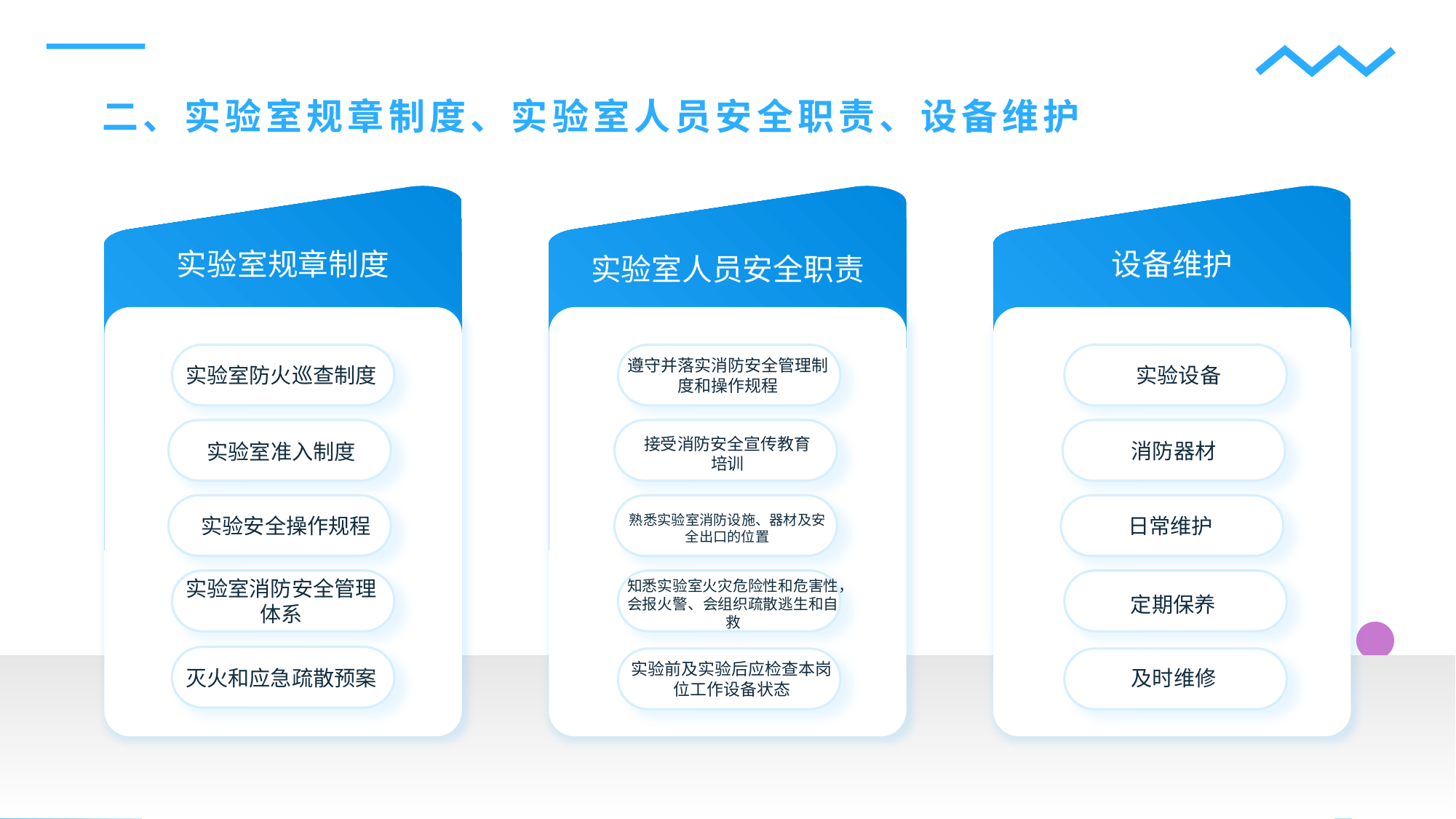

二、实验室规章制度、实验室人员安全职责、设备维护

实验室规章制度
设备维护
实验室人员安全职责

遵守并落实消防安全管理制度和操作规程

实验室防火巡查制度
 实验设备

消防器材
接受消防安全宣传教育
培训
实验室准入制度

 日常维护
熟悉实验室消防设施、器材及安全出口的位置
 实验安全操作规程

知悉实验室火灾危险性和危害性，会报火警、会组织疏散逃生和自救

实验室消防安全管理体系
 定期保养

实验前及实验后应检查本岗位工作设备状态

灭火和应急疏散预案
及时维修